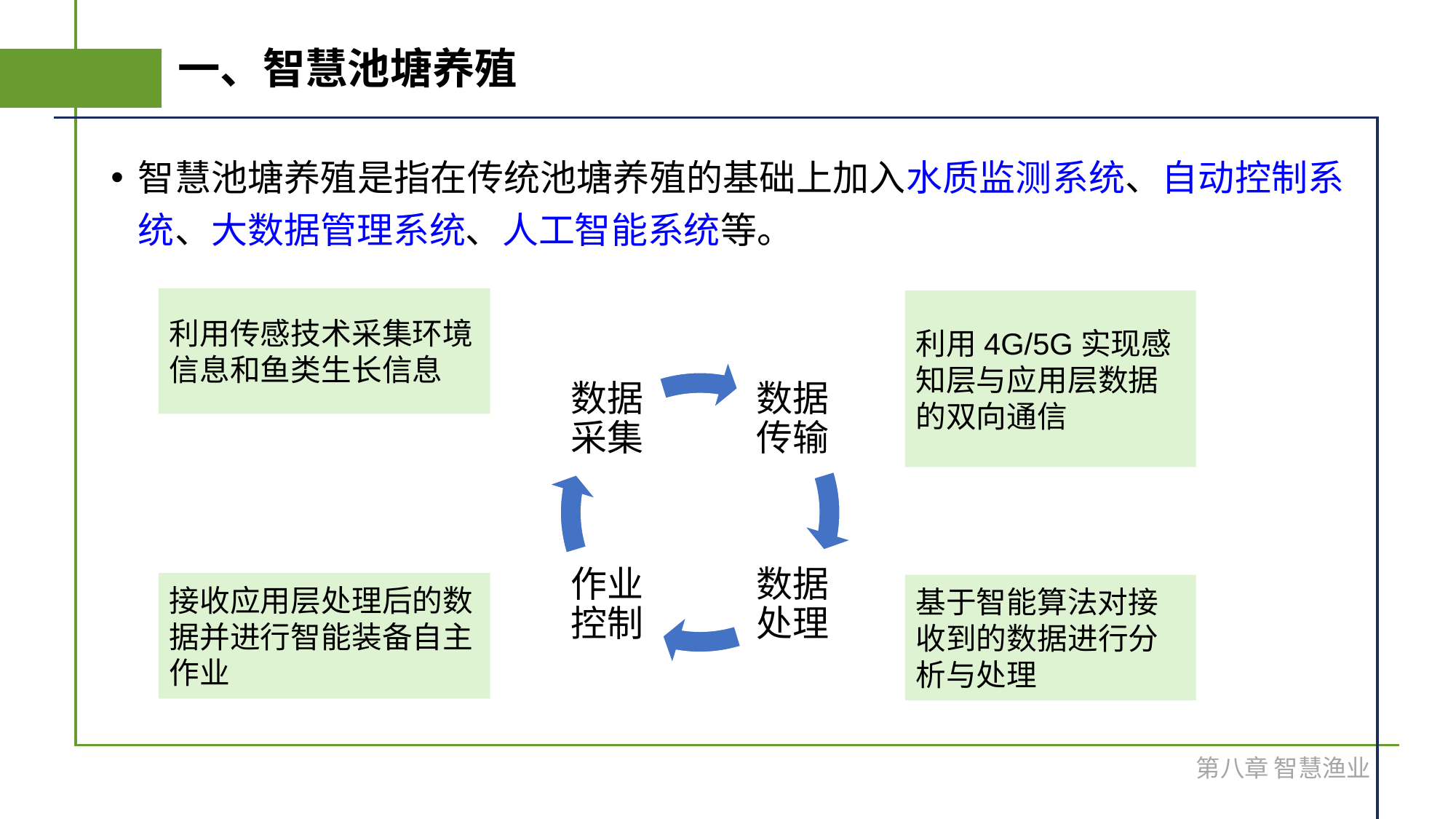

# 一、智慧池塘养殖
智慧池塘养殖是指在传统池塘养殖的基础上加入水质监测系统、自动控制系统、大数据管理系统、人工智能系统等。
利用传感技术采集环境信息和鱼类生长信息
利用4G/5G实现感知层与应用层数据的双向通信
数据传输
数据处理
作业控制
数据采集
接收应用层处理后的数据并进行智能装备自主作业
基于智能算法对接收到的数据进行分析与处理
第八章 智慧渔业